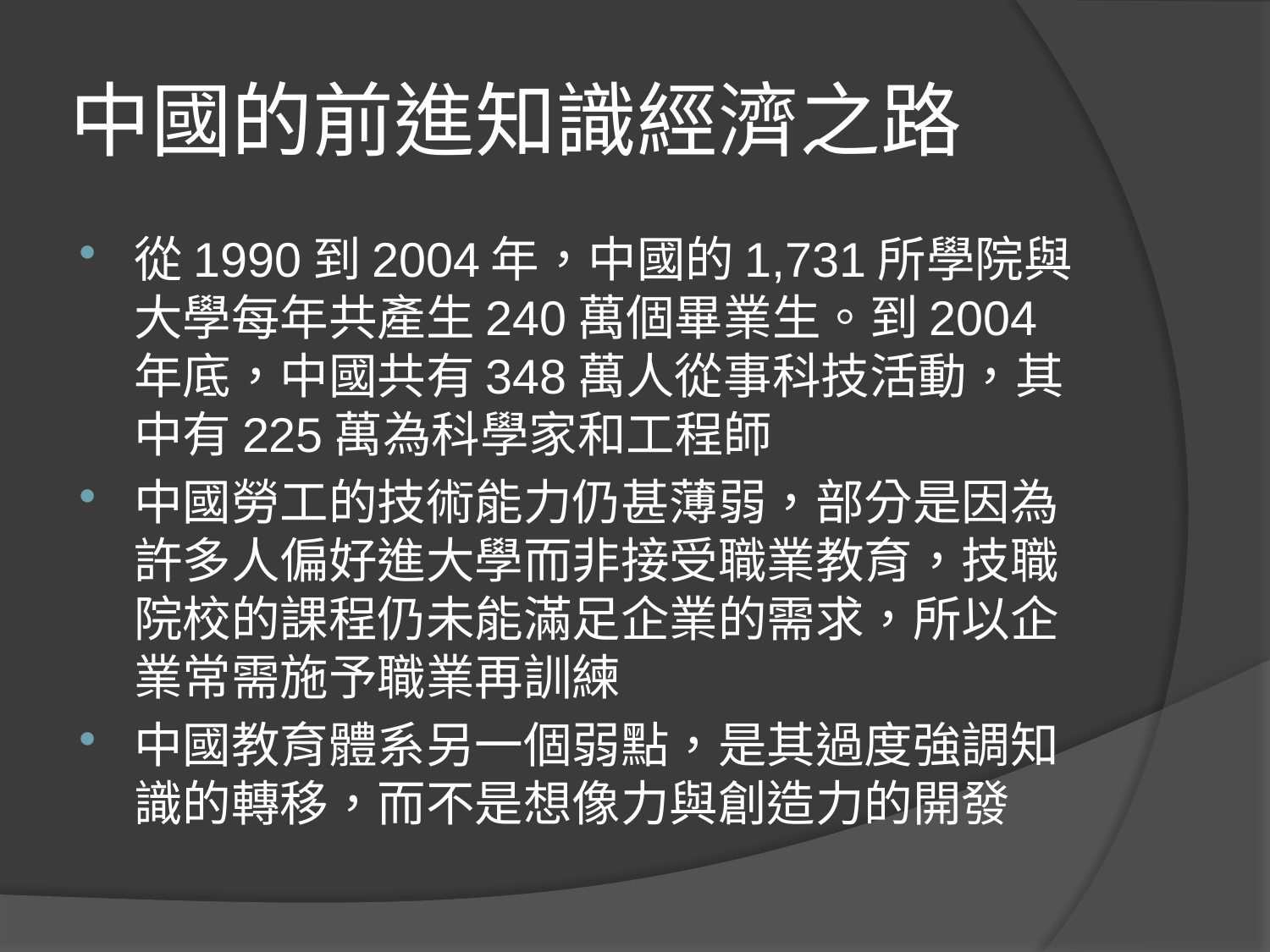

# 中國的前進知識經濟之路
從1990到2004年，中國的1,731所學院與大學每年共產生240萬個畢業生。到2004年底，中國共有348萬人從事科技活動，其中有225萬為科學家和工程師
中國勞工的技術能力仍甚薄弱，部分是因為許多人偏好進大學而非接受職業教育，技職院校的課程仍未能滿足企業的需求，所以企業常需施予職業再訓練
中國教育體系另一個弱點，是其過度強調知識的轉移，而不是想像力與創造力的開發